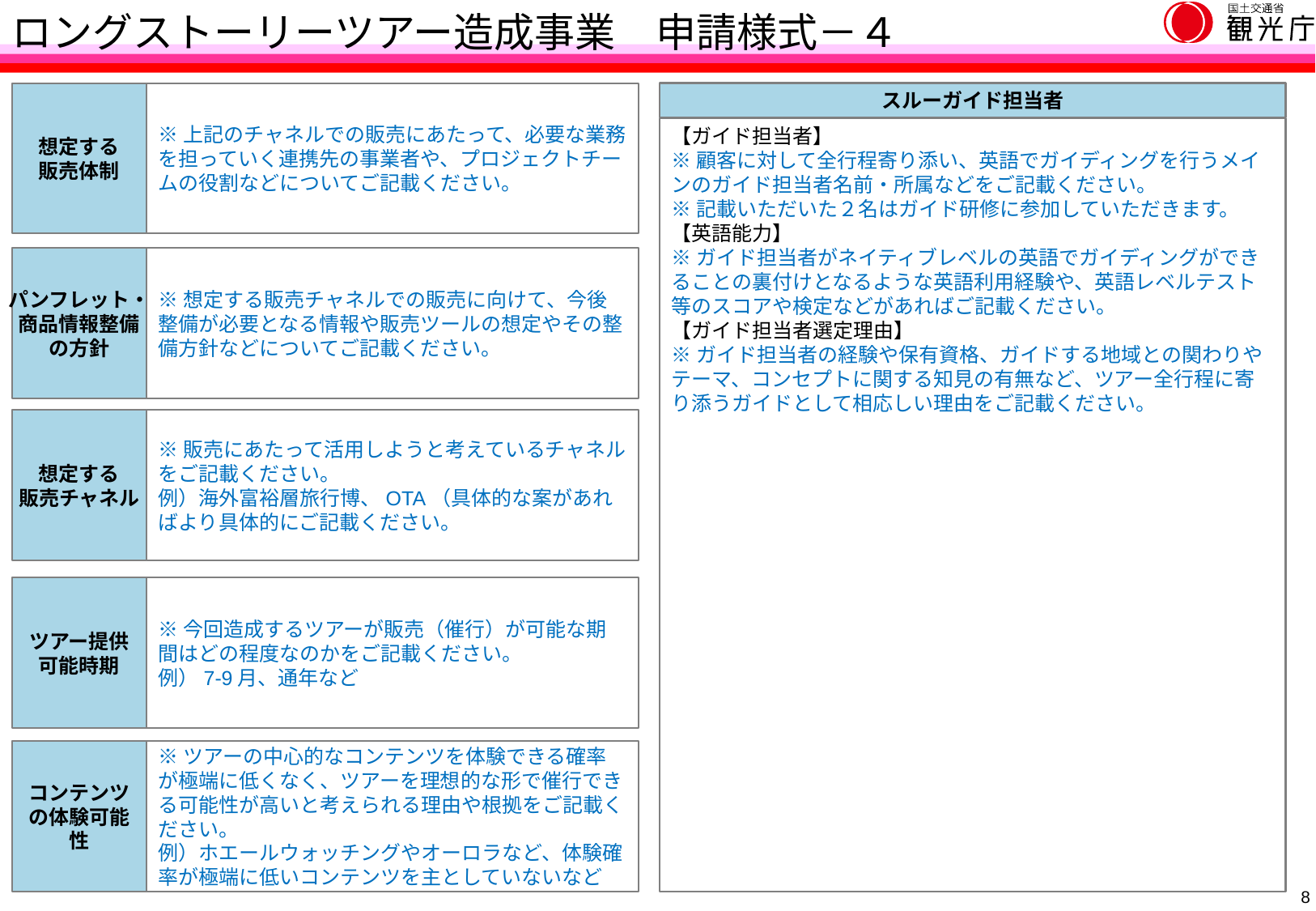

ロングストーリーツアー造成事業　申請様式－４
想定する
販売体制
※上記のチャネルでの販売にあたって、必要な業務を担っていく連携先の事業者や、プロジェクトチームの役割などについてご記載ください。
スルーガイド担当者
【ガイド担当者】
※顧客に対して全行程寄り添い、英語でガイディングを行うメインのガイド担当者名前・所属などをご記載ください。
※記載いただいた２名はガイド研修に参加していただきます。
【英語能力】
※ガイド担当者がネイティブレベルの英語でガイディングができることの裏付けとなるような英語利用経験や、英語レベルテスト等のスコアや検定などがあればご記載ください。
【ガイド担当者選定理由】
※ガイド担当者の経験や保有資格、ガイドする地域との関わりやテーマ、コンセプトに関する知見の有無など、ツアー全行程に寄り添うガイドとして相応しい理由をご記載ください。

パンフレット・
商品情報整備
の方針
※想定する販売チャネルでの販売に向けて、今後整備が必要となる情報や販売ツールの想定やその整備方針などについてご記載ください。
想定する
販売チャネル
※販売にあたって活用しようと考えているチャネルをご記載ください。
例）海外富裕層旅行博、OTA（具体的な案があればより具体的にご記載ください。
ツアー提供
可能時期
※今回造成するツアーが販売（催行）が可能な期間はどの程度なのかをご記載ください。
例）7-9月、通年など
コンテンツの体験可能性
※ツアーの中心的なコンテンツを体験できる確率が極端に低くなく、ツアーを理想的な形で催行できる可能性が高いと考えられる理由や根拠をご記載ください。
例）ホエールウォッチングやオーロラなど、体験確率が極端に低いコンテンツを主としていないなど
8